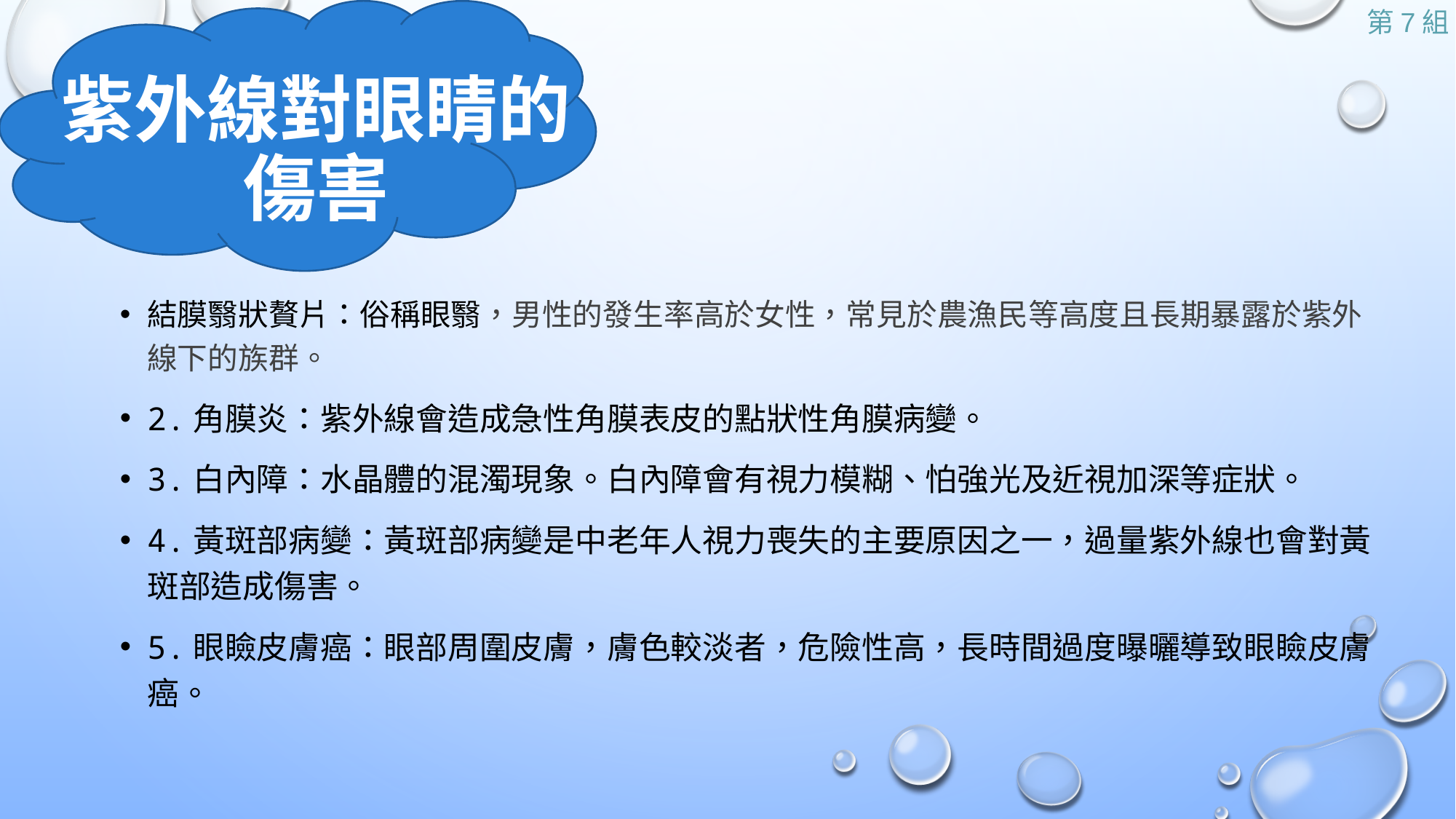

# 紫外線對眼睛的傷害

結膜翳狀贅片：俗稱眼翳，男性的發生率高於女性，常見於農漁民等高度且長期暴露於紫外線下的族群。
2.角膜炎：紫外線會造成急性角膜表皮的點狀性角膜病變。
3.白內障：水晶體的混濁現象。白內障會有視力模糊、怕強光及近視加深等症狀。
4.黃斑部病變：黃斑部病變是中老年人視力喪失的主要原因之一，過量紫外線也會對黃斑部造成傷害。
5.眼瞼皮膚癌：眼部周圍皮膚，膚色較淡者，危險性高，長時間過度曝曬導致眼瞼皮膚癌。